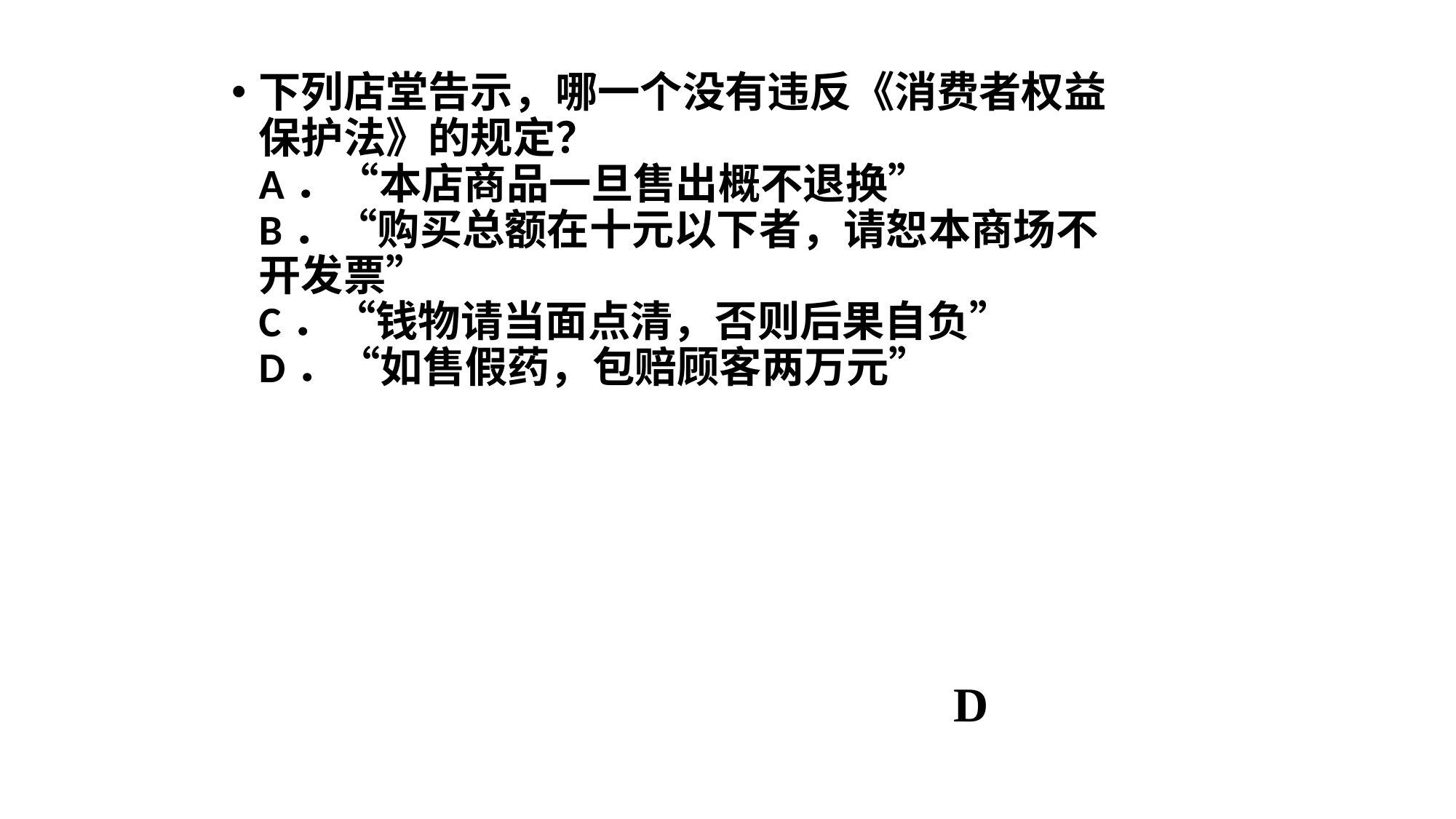

下列店堂告示，哪一个没有违反《消费者权益保护法》的规定？
A．“本店商品一旦售出概不退换”
B．“购买总额在十元以下者，请恕本商场不开发票”
C．“钱物请当面点清，否则后果自负”
D．“如售假药，包赔顾客两万元”
D